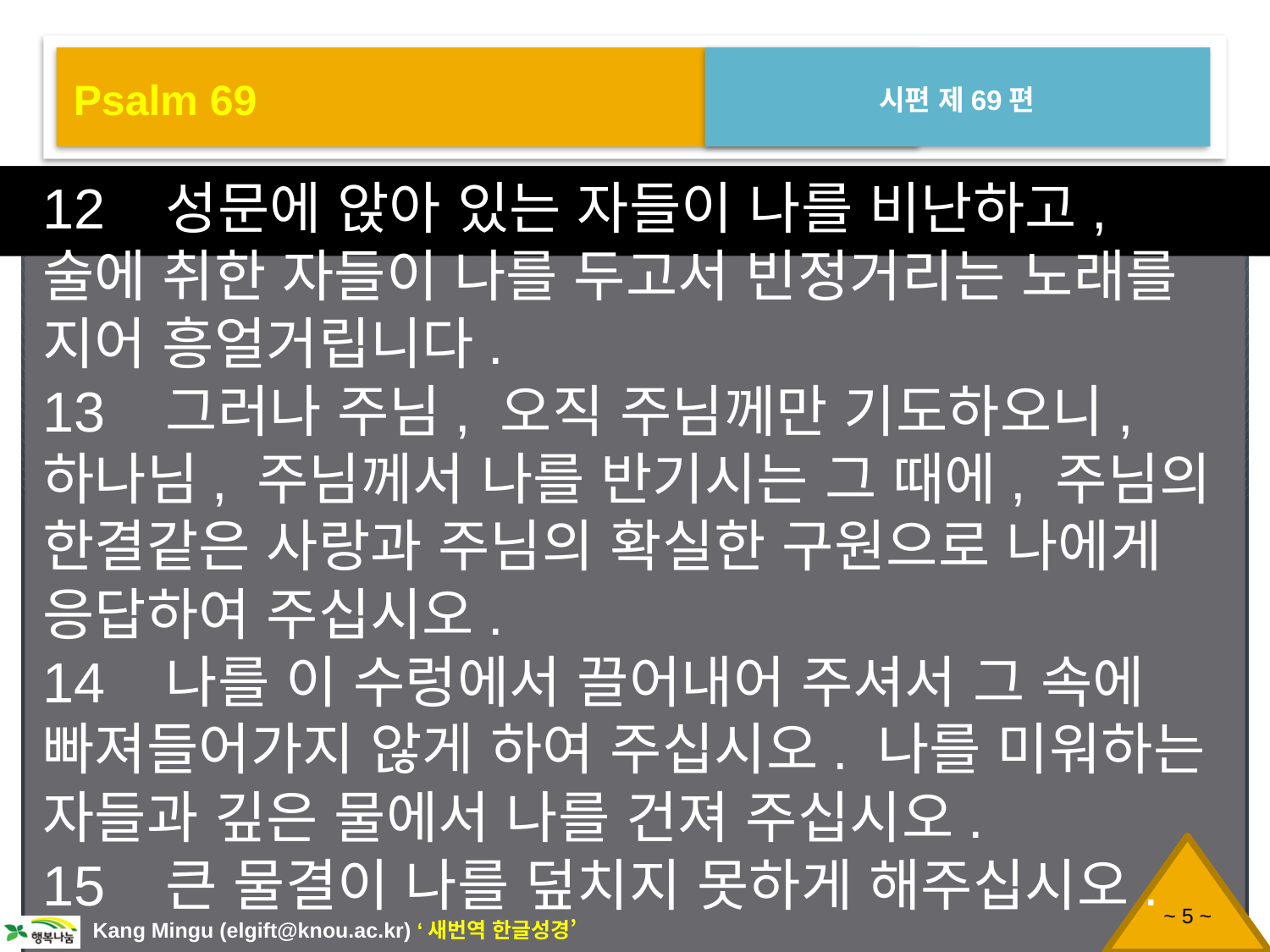

Psalm 69
시편 제69편
12   성문에 앉아 있는 자들이 나를 비난하고, 술에 취한 자들이 나를 두고서 빈정거리는 노래를 지어 흥얼거립니다.
13   그러나 주님, 오직 주님께만 기도하오니, 하나님, 주님께서 나를 반기시는 그 때에, 주님의 한결같은 사랑과 주님의 확실한 구원으로 나에게 응답하여 주십시오.
14   나를 이 수렁에서 끌어내어 주셔서 그 속에 빠져들어가지 않게 하여 주십시오. 나를 미워하는 자들과 깊은 물에서 나를 건져 주십시오.
15   큰 물결이 나를 덮치지 못하게 해주십시오.